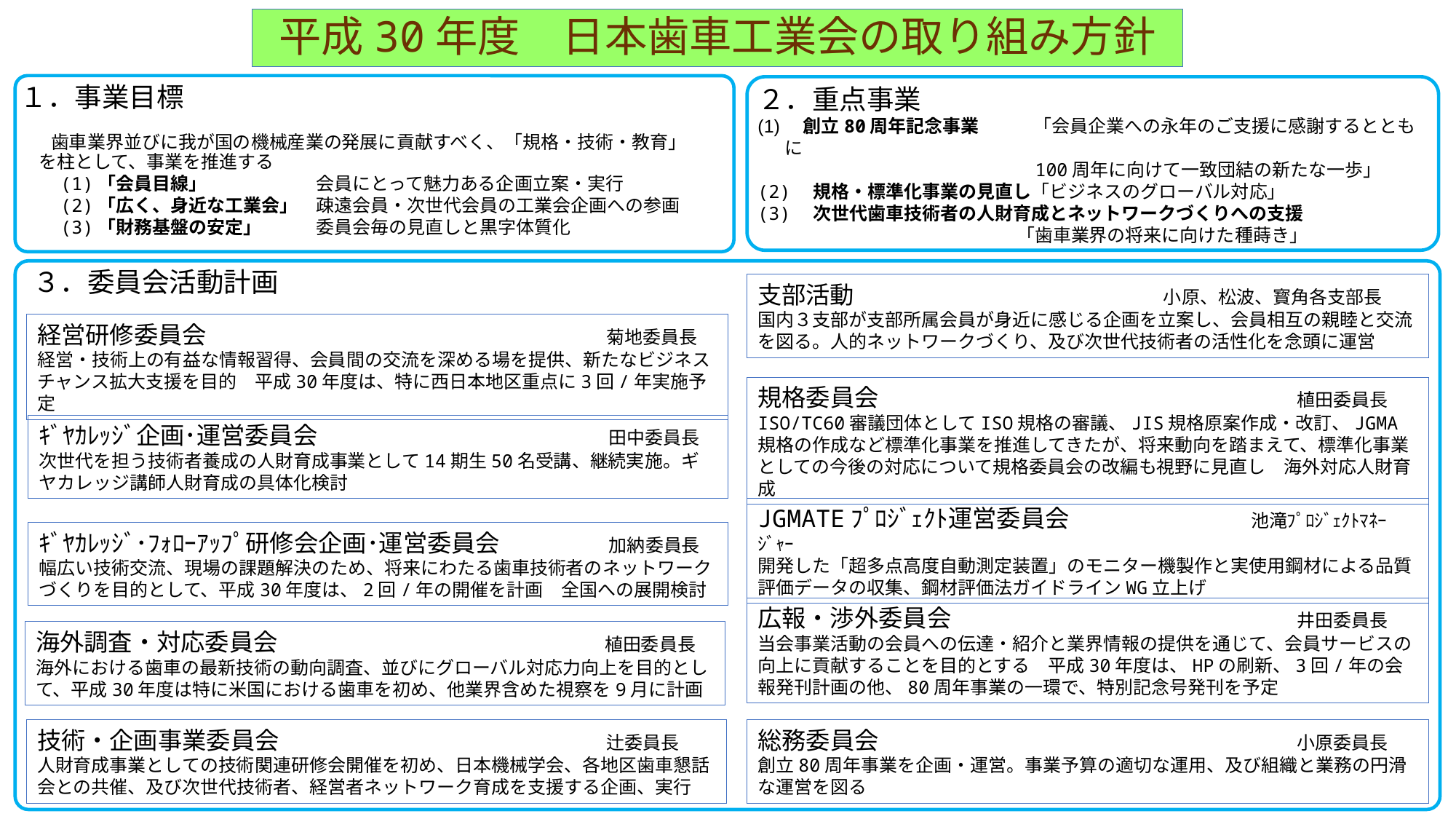

# 平成30年度　日本歯車工業会の取り組み方針
１．事業目標

２．重点事業
　創立80周年記念事業　　　「会員企業への永年のご支援に感謝するとともに
　　　　　　　　　　　　　　　100周年に向けて一致団結の新たな一歩」
(2)　規格・標準化事業の見直し「ビジネスのグローバル対応」
(3)　次世代歯車技術者の人財育成とネットワークづくりへの支援
　　　　　　　　　　　　　　 「歯車業界の将来に向けた種蒔き」

  歯車業界並びに我が国の機械産業の発展に貢献すべく、「規格・技術・教育」を柱として、事業を推進する
  (1)「会員目線」　　　　　　会員にとって魅力ある企画立案・実行
  (2)「広く、身近な工業会」　疎遠会員・次世代会員の工業会企画への参画
  (3)「財務基盤の安定」　　　委員会毎の見直しと黒字体質化

３．委員会活動計画

支部活動　　　　　　　　　　　　　　　　　小原、松波、寳角各支部長
国内３支部が支部所属会員が身近に感じる企画を立案し、会員相互の親睦と交流を図る。人的ネットワークづくり、及び次世代技術者の活性化を念頭に運営
経営研修委員会　　　　　　　　　　　　　　　　　　　　　　菊地委員長
経営・技術上の有益な情報習得、会員間の交流を深める場を提供、新たなビジネスチャンス拡大支援を目的　平成30年度は、特に西日本地区重点に3回/年実施予定
規格委員会　　　　　　　　　　　　　　　　　　　　　　　植田委員長
ISO/TC60審議団体としてISO規格の審議、JIS規格原案作成・改訂、JGMA規格の作成など標準化事業を推進してきたが、将来動向を踏まえて、標準化事業としての今後の対応について規格委員会の改編も視野に見直し　海外対応人財育成
ｷﾞﾔｶﾚｯｼﾞ企画･運営委員会　　　　　　　　　　　　　　　　田中委員長
次世代を担う技術者養成の人財育成事業として14期生50名受講、継続実施。ギヤカレッジ講師人財育成の具体化検討
JGMATEﾌﾟﾛｼﾞｪｸﾄ運営委員会　　　　　　　　池滝ﾌﾟﾛｼﾞｪｸﾄﾏﾈｰｼﾞｬｰ
開発した「超多点高度自動測定装置」のモニター機製作と実使用鋼材による品質評価データの収集、鋼材評価法ガイドラインWG立上げ
ｷﾞﾔｶﾚｯｼﾞ･ﾌｫﾛｰｱｯﾌﾟ研修会企画･運営委員会　　　　　　加納委員長
幅広い技術交流、現場の課題解決のため、将来にわたる歯車技術者のネットワークづくりを目的として、平成30年度は、2回/年の開催を計画　全国への展開検討
広報・渉外委員会　　　　　　　　　　　　　　　　　　　井田委員長
当会事業活動の会員への伝達・紹介と業界情報の提供を通じて、会員サービスの向上に貢献することを目的とする　平成30年度は、HPの刷新、3回/年の会報発刊計画の他、80周年事業の一環で、特別記念号発刊を予定
海外調査・対応委員会　　　　　　　　　　　　　　　植田委員長
海外における歯車の最新技術の動向調査、並びにグローバル対応力向上を目的として、平成30年度は特に米国における歯車を初め、他業界含めた視察を9月に計画
技術・企画事業委員会　　　　　　　　　　　　　　　　　　辻委員長
人財育成事業としての技術関連研修会開催を初め、日本機械学会、各地区歯車懇話会との共催、及び次世代技術者、経営者ネットワーク育成を支援する企画、実行
総務委員会　　　　　　　　　　　　　　　　　　　　　　　小原委員長
創立80周年事業を企画・運営。事業予算の適切な運用、及び組織と業務の円滑な運営を図る